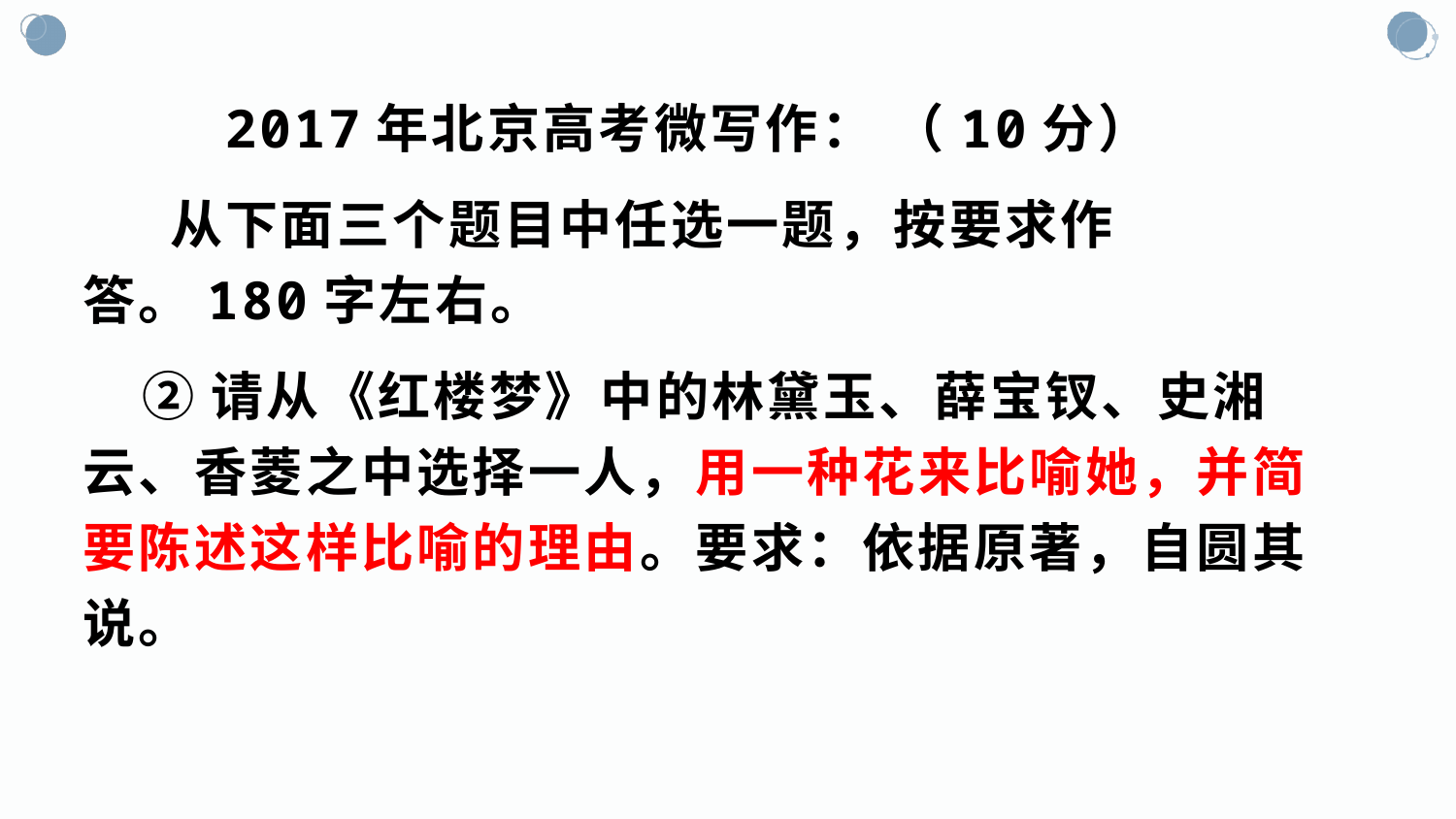

2017年北京高考微写作： （10分）
     从下面三个题目中任选一题，按要求作答。180字左右。
    ②请从《红楼梦》中的林黛玉、薛宝钗、史湘云、香菱之中选择一人，用一种花来比喻她，并简要陈述这样比喻的理由。要求：依据原著，自圆其说。